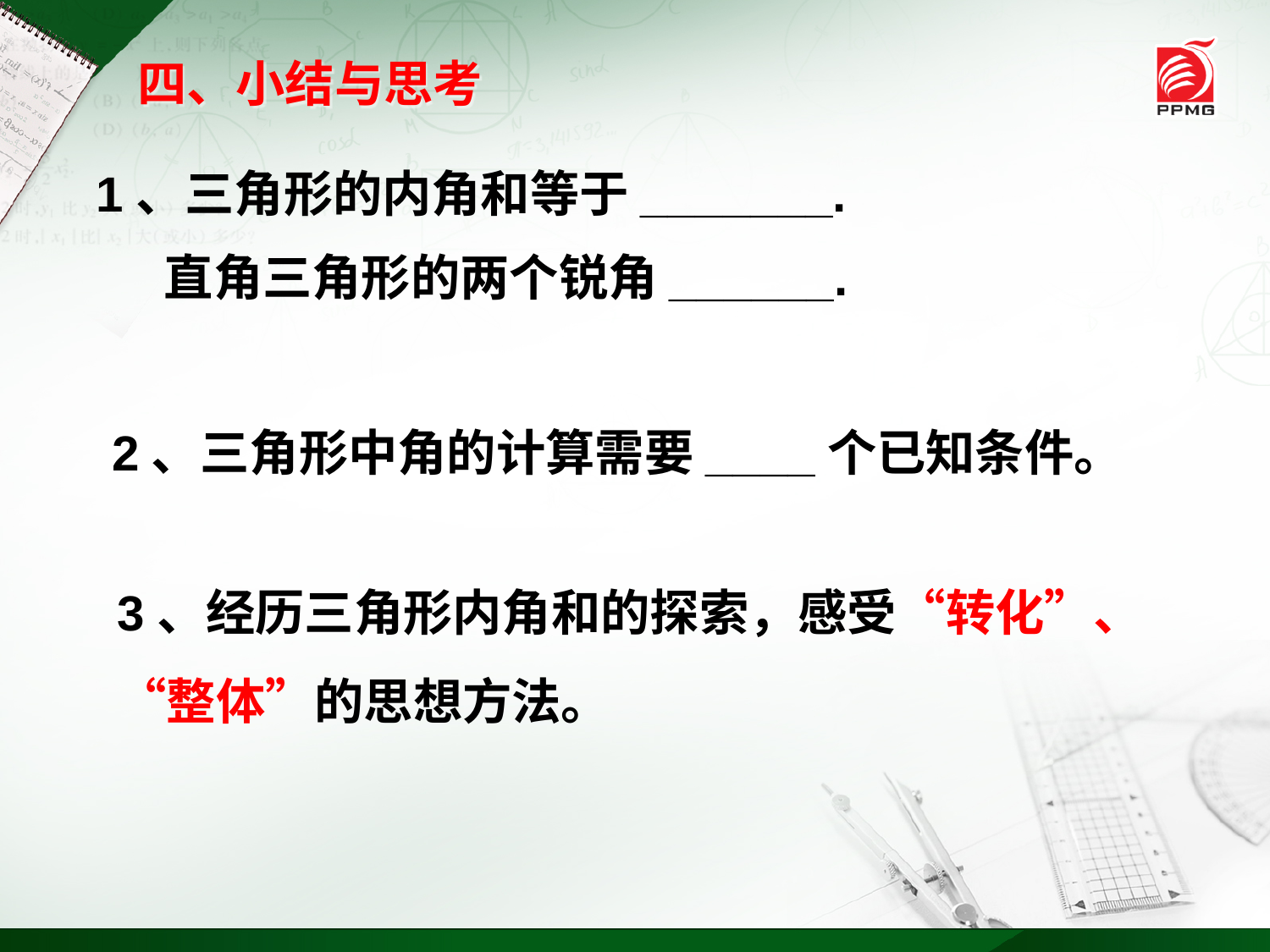

四、小结与思考
1、三角形的内角和等于_______.
     直角三角形的两个锐角______.
2、三角形中角的计算需要____个已知条件。
3、经历三角形内角和的探索，感受“转化”、“整体”的思想方法。